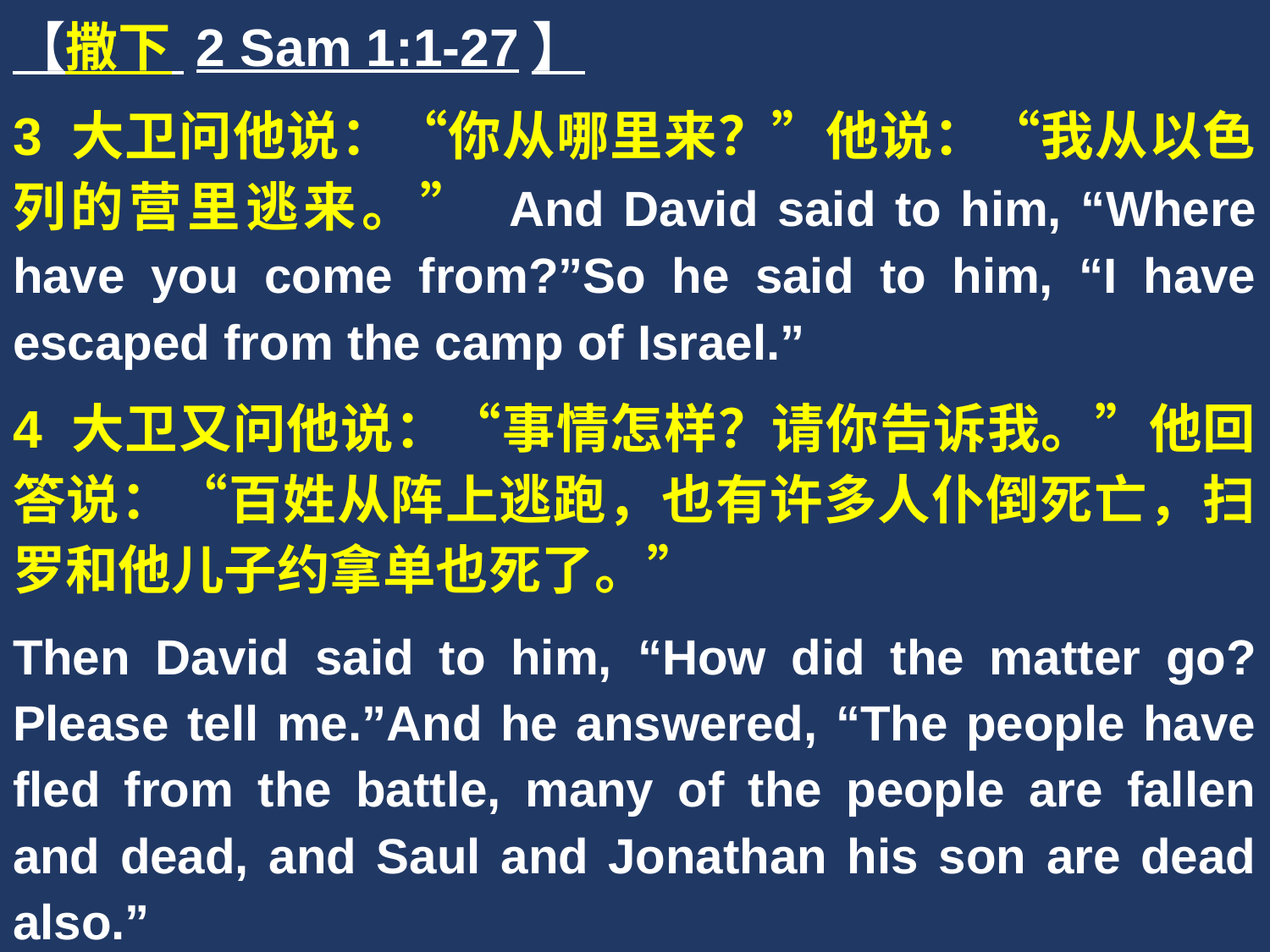

【撒下 2 Sam 1:1-27】
3 大卫问他说：“你从哪里来？”他说：“我从以色列的营里逃来。” And David said to him, “Where have you come from?”So he said to him, “I have escaped from the camp of Israel.”
4 大卫又问他说：“事情怎样？请你告诉我。”他回答说：“百姓从阵上逃跑，也有许多人仆倒死亡，扫罗和他儿子约拿单也死了。”
Then David said to him, “How did the matter go? Please tell me.”And he answered, “The people have fled from the battle, many of the people are fallen and dead, and Saul and Jonathan his son are dead also.”